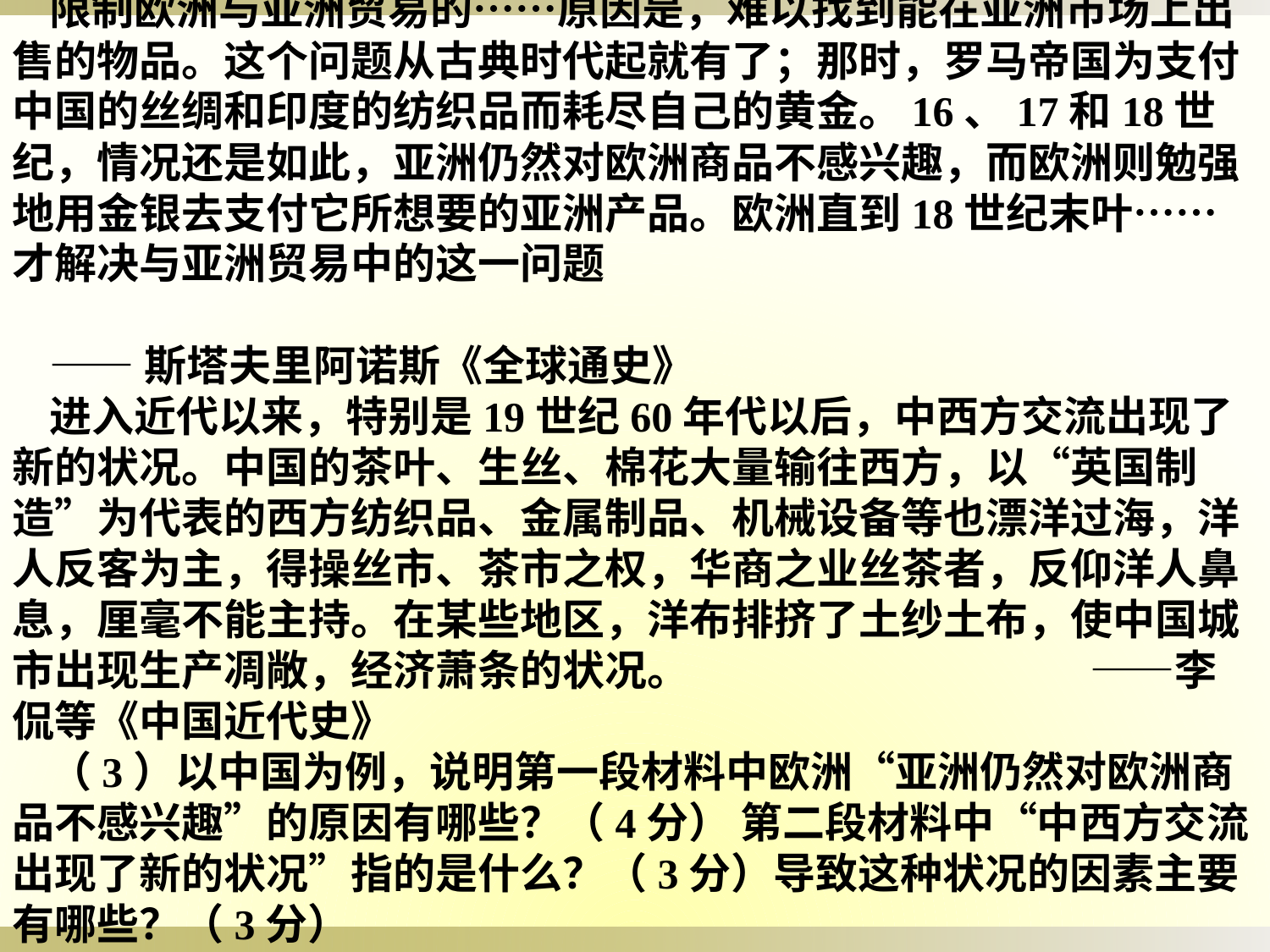

限制欧洲与亚洲贸易的……原因是，难以找到能在亚洲市场上出售的物品。这个问题从古典时代起就有了；那时，罗马帝国为支付中国的丝绸和印度的纺织品而耗尽自己的黄金。16、17和18世纪，情况还是如此，亚洲仍然对欧洲商品不感兴趣，而欧洲则勉强地用金银去支付它所想要的亚洲产品。欧洲直到18世纪末叶……才解决与亚洲贸易中的这一问题
——斯塔夫里阿诺斯《全球通史》
进入近代以来，特别是19世纪60年代以后，中西方交流出现了新的状况。中国的茶叶、生丝、棉花大量输往西方，以“英国制造”为代表的西方纺织品、金属制品、机械设备等也漂洋过海，洋人反客为主，得操丝市、茶市之权，华商之业丝茶者，反仰洋人鼻息，厘毫不能主持。在某些地区，洋布排挤了土纱土布，使中国城市出现生产凋敞，经济萧条的状况。                                          ——李侃等《中国近代史》
（3）以中国为例，说明第一段材料中欧洲“亚洲仍然对欧洲商品不感兴趣”的原因有哪些？（4分） 第二段材料中“中西方交流出现了新的状况”指的是什么？（3分）导致这种状况的因素主要有哪些？（3分）